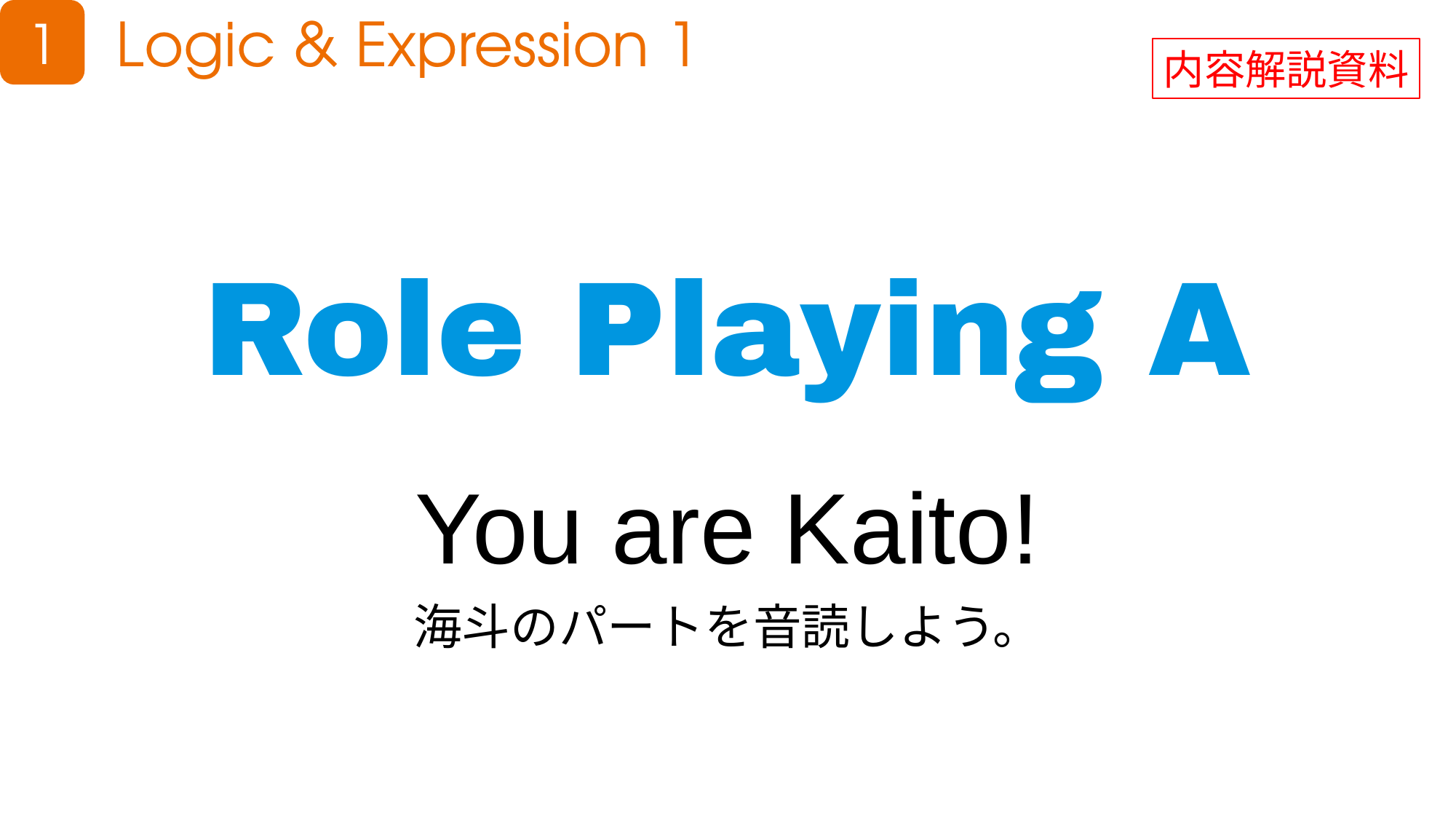

内容解説資料
Role Playing A
You are Kaito!
海斗のパートを音読しよう。